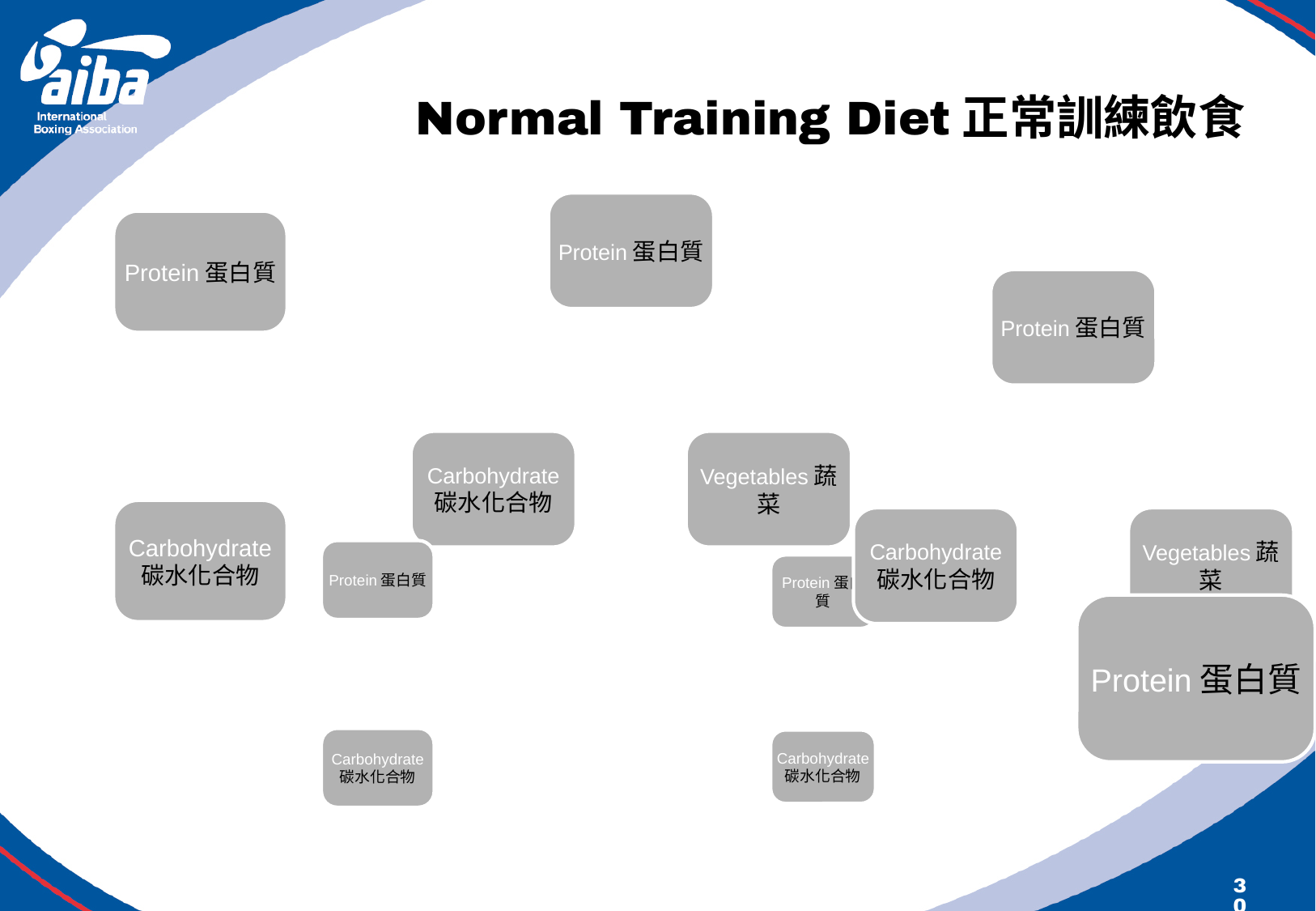

# Normal Training Diet正常訓練飲食
Protein蛋白質
Carbohydrate
碳水化合物
Vegetables蔬菜
Protein蛋白質
Carbohydrate
碳水化合物
Protein蛋白質
Carbohydrate
碳水化合物
Vegetables蔬菜
Protein蛋白質
Carbohydrate
碳水化合物
Protein蛋白質
Carbohydrate
碳水化合物
Protein蛋白質
309